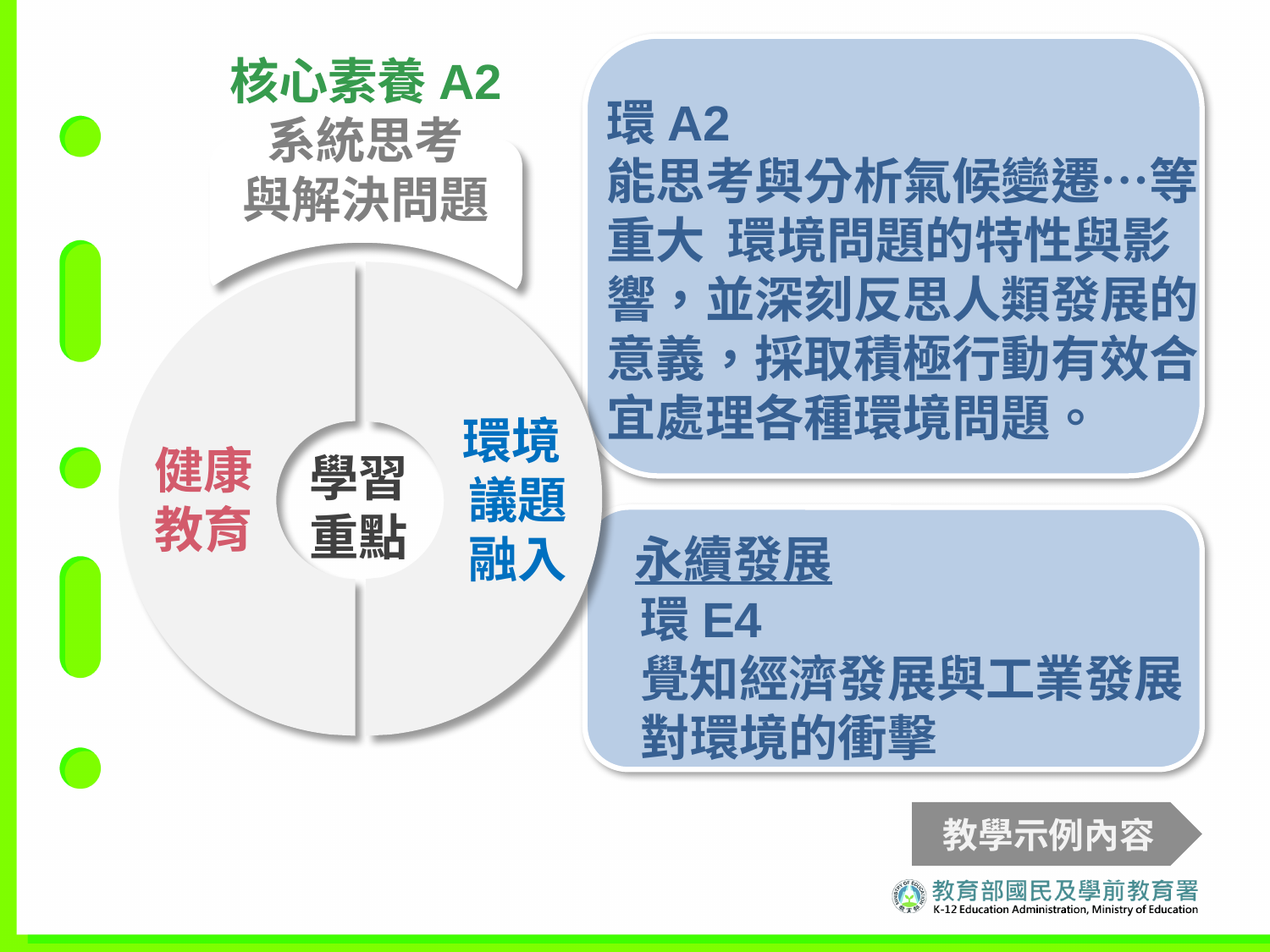

核心素養A2
系統思考
與解決問題
環A2
能思考與分析氣候變遷…等重大  環境問題的特性與影響，並深刻反思人類發展的意義，採取積極行動有效合宜處理各種環境問題。

 健康
 教育
     環境
     議題
     融入
學習
重點

永續發展
環E4
覺知經濟發展與工業發展對環境的衝擊
教學示例內容